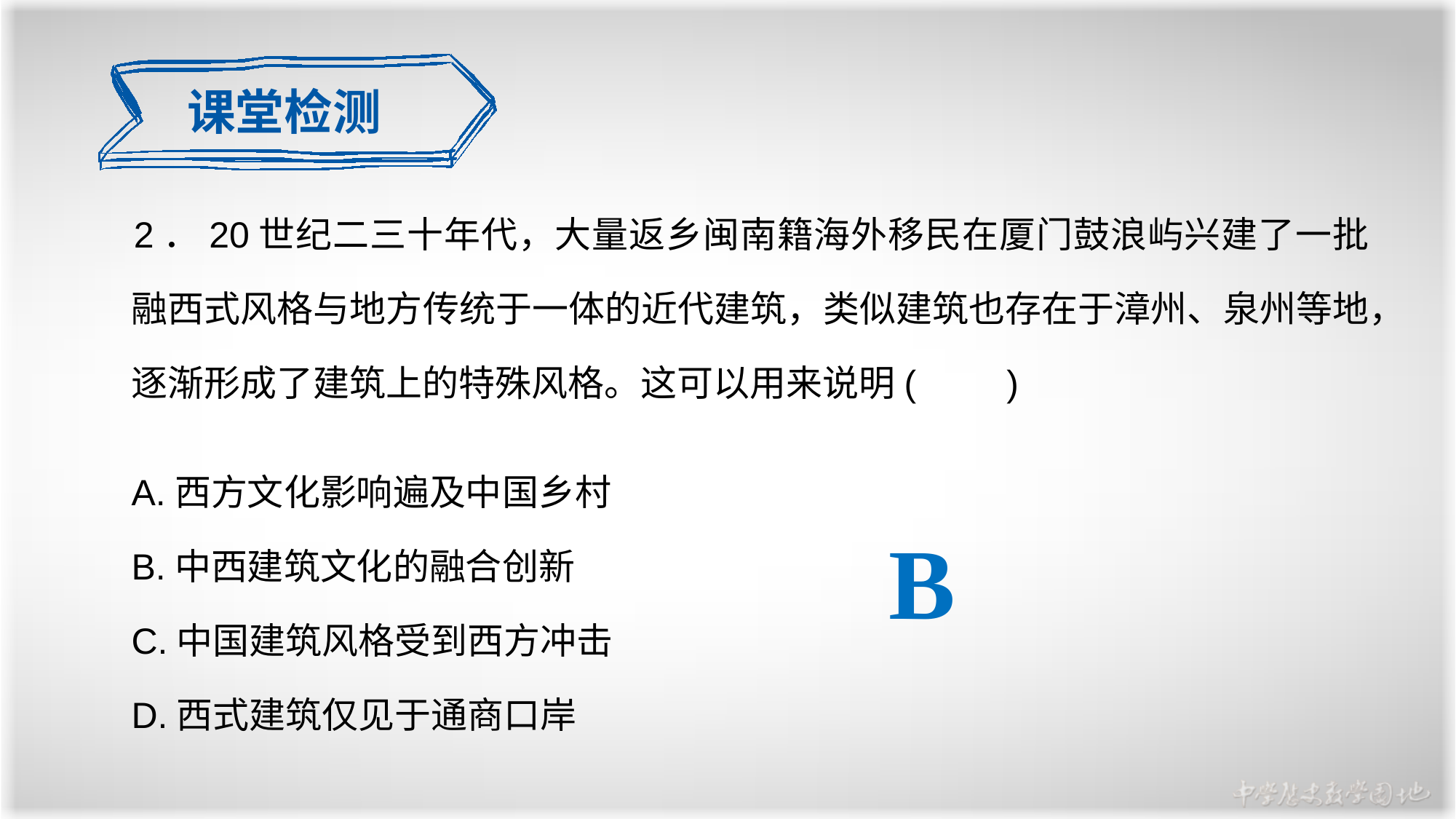

课堂检测
   2．20世纪二三十年代，大量返乡闽南籍海外移民在厦门鼓浪屿兴建了一批融西式风格与地方传统于一体的近代建筑，类似建筑也存在于漳州、泉州等地，逐渐形成了建筑上的特殊风格。这可以用来说明(　　)

	A.西方文化影响遍及中国乡村
	B.中西建筑文化的融合创新
	C.中国建筑风格受到西方冲击
	D.西式建筑仅见于通商口岸

B